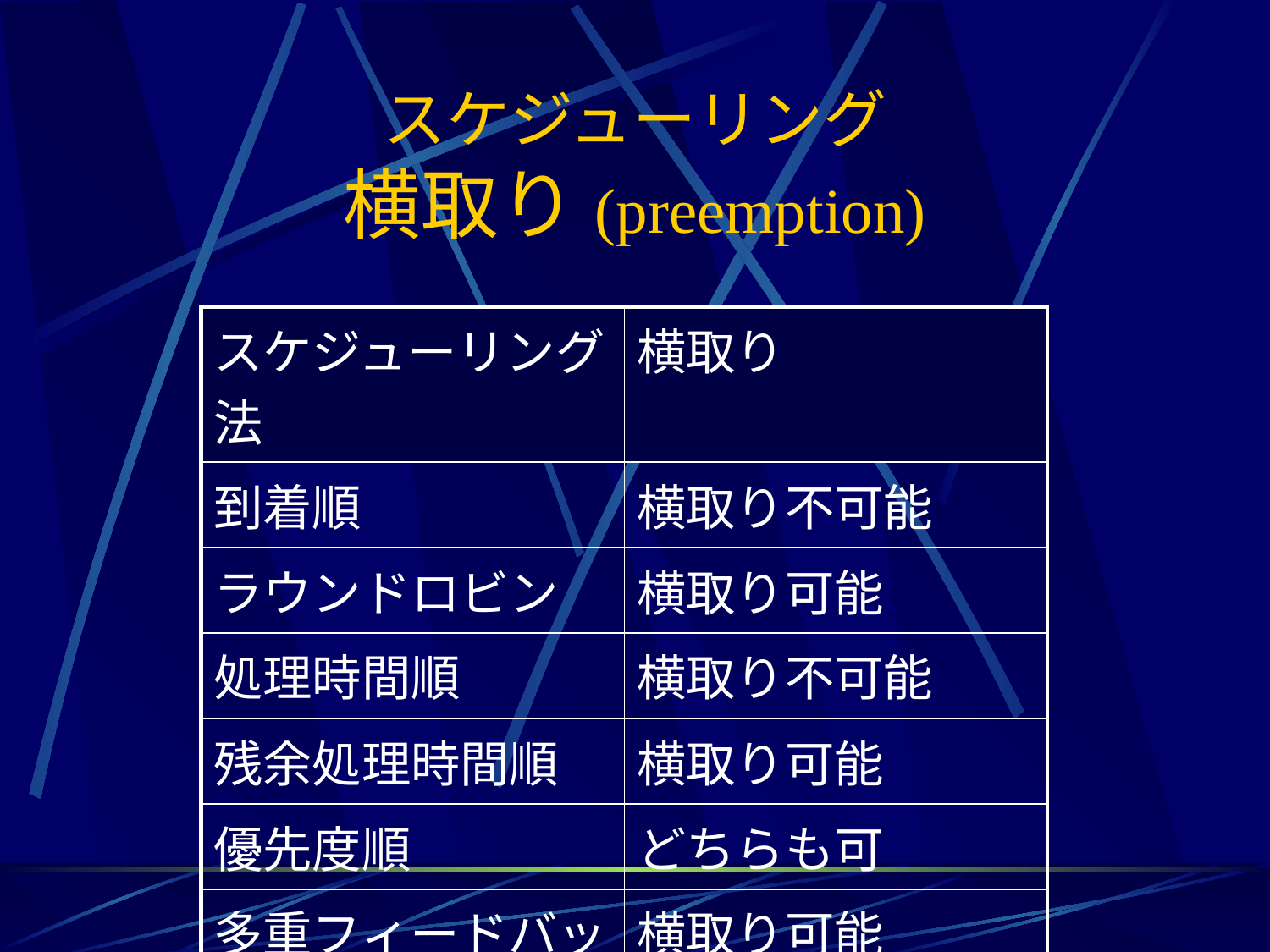

# スケジューリング 横取り(preemption)
| スケジューリング法 | 横取り |
| --- | --- |
| 到着順 | 横取り不可能 |
| ラウンドロビン | 横取り可能 |
| 処理時間順 | 横取り不可能 |
| 残余処理時間順 | 横取り可能 |
| 優先度順 | どちらも可 |
| 多重フィードバック | 横取り可能 |